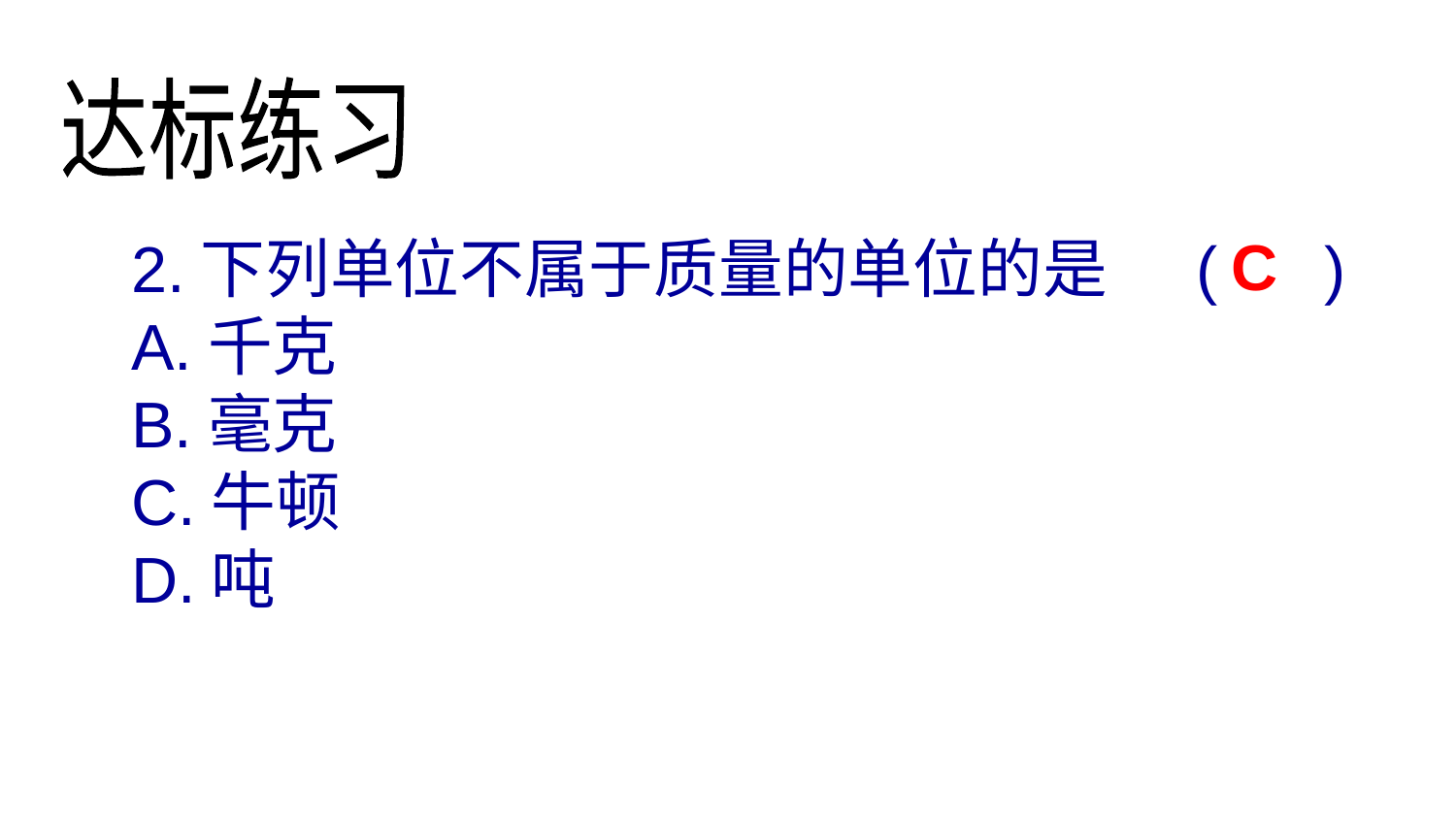

达标练习
2.下列单位不属于质量的单位的是     (      )
A.千克
B.毫克
C.牛顿
D.吨
C